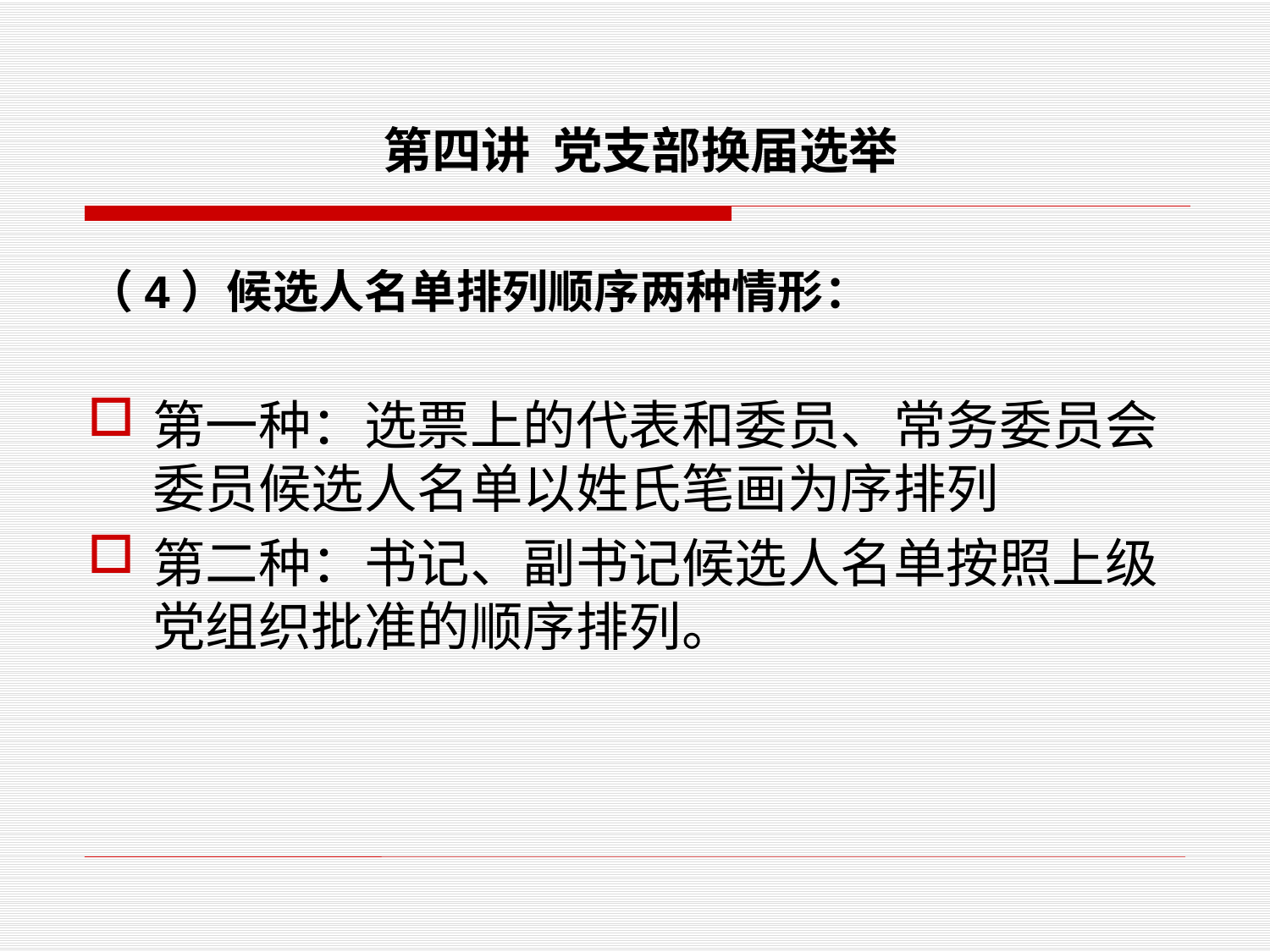

# 第四讲  党支部换届选举
（4）候选人名单排列顺序两种情形：

第一种：选票上的代表和委员、常务委员会委员候选人名单以姓氏笔画为序排列
第二种：书记、副书记候选人名单按照上级党组织批准的顺序排列。